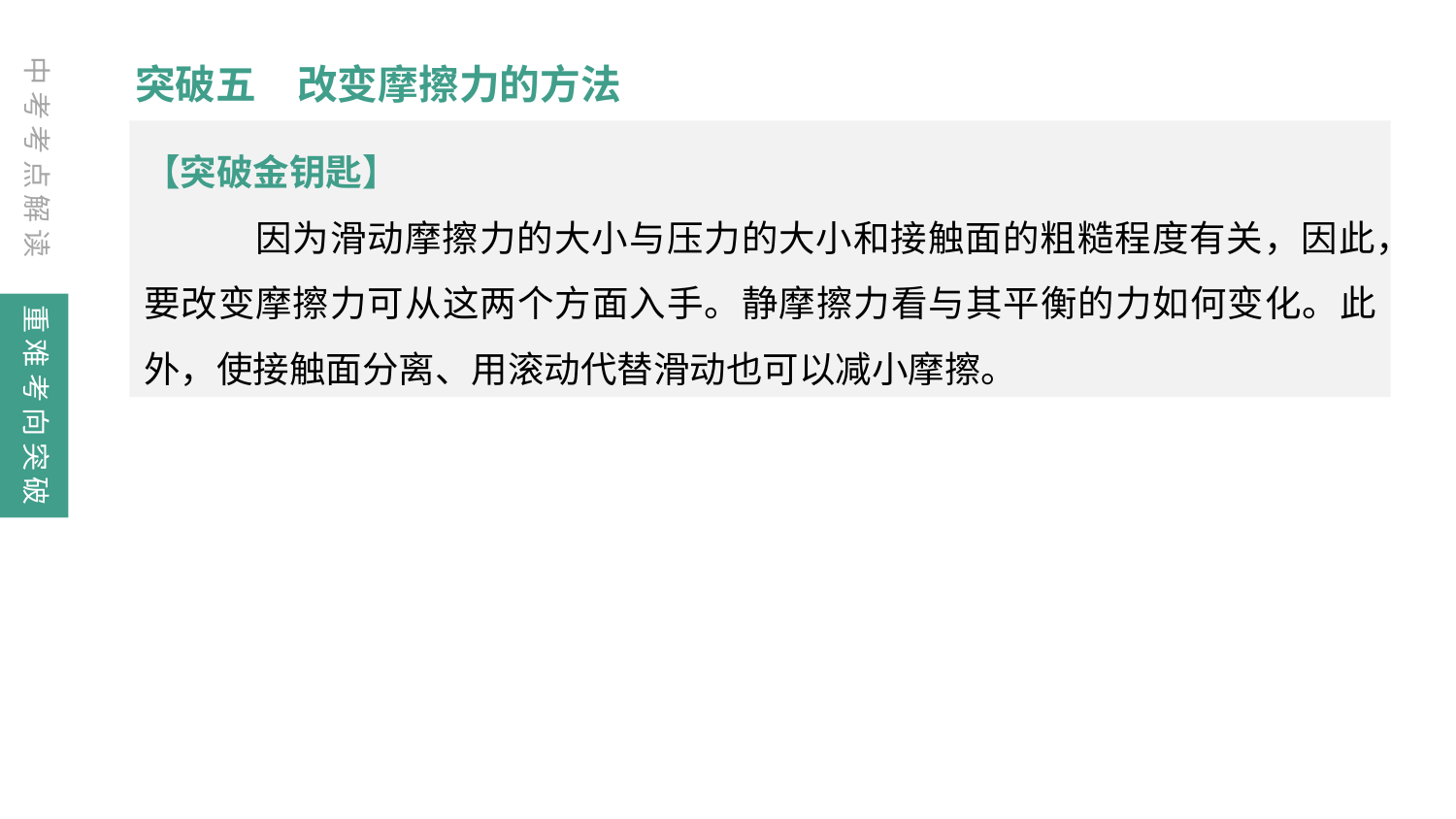

突破五　改变摩擦力的方法
中考考点解读
【突破金钥匙】
　　　因为滑动摩擦力的大小与压力的大小和接触面的粗糙程度有关，因此，要改变摩擦力可从这两个方面入手。静摩擦力看与其平衡的力如何变化。此外，使接触面分离、用滚动代替滑动也可以减小摩擦。
重难考向突破